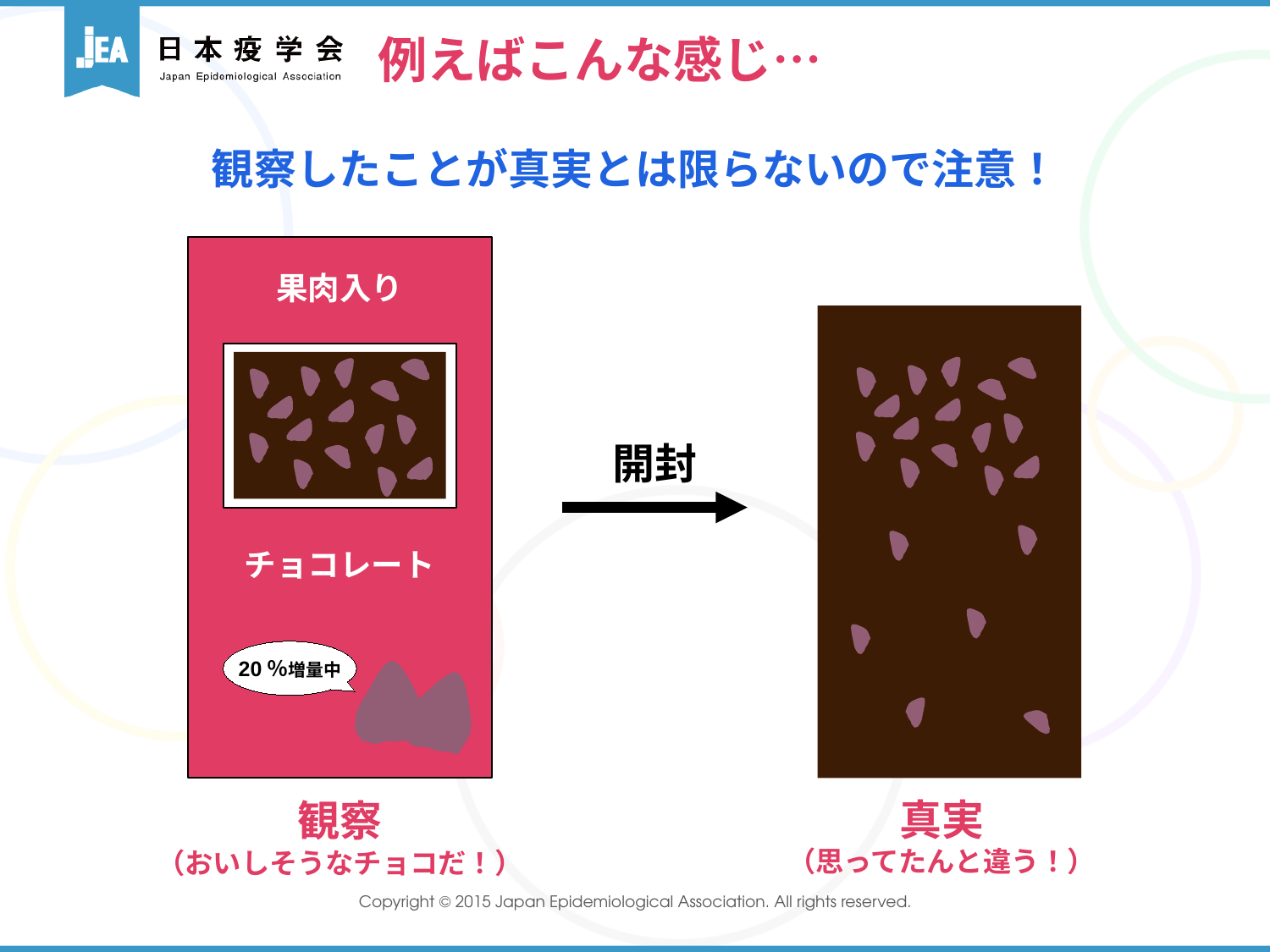

# 例えばこんな感じ…
観察したことが真実とは限らないので注意！

果肉入り

チョコレート
20％増量中

観察
（おいしそうなチョコだ！）

真実
（思ってたんと違う！）
開封